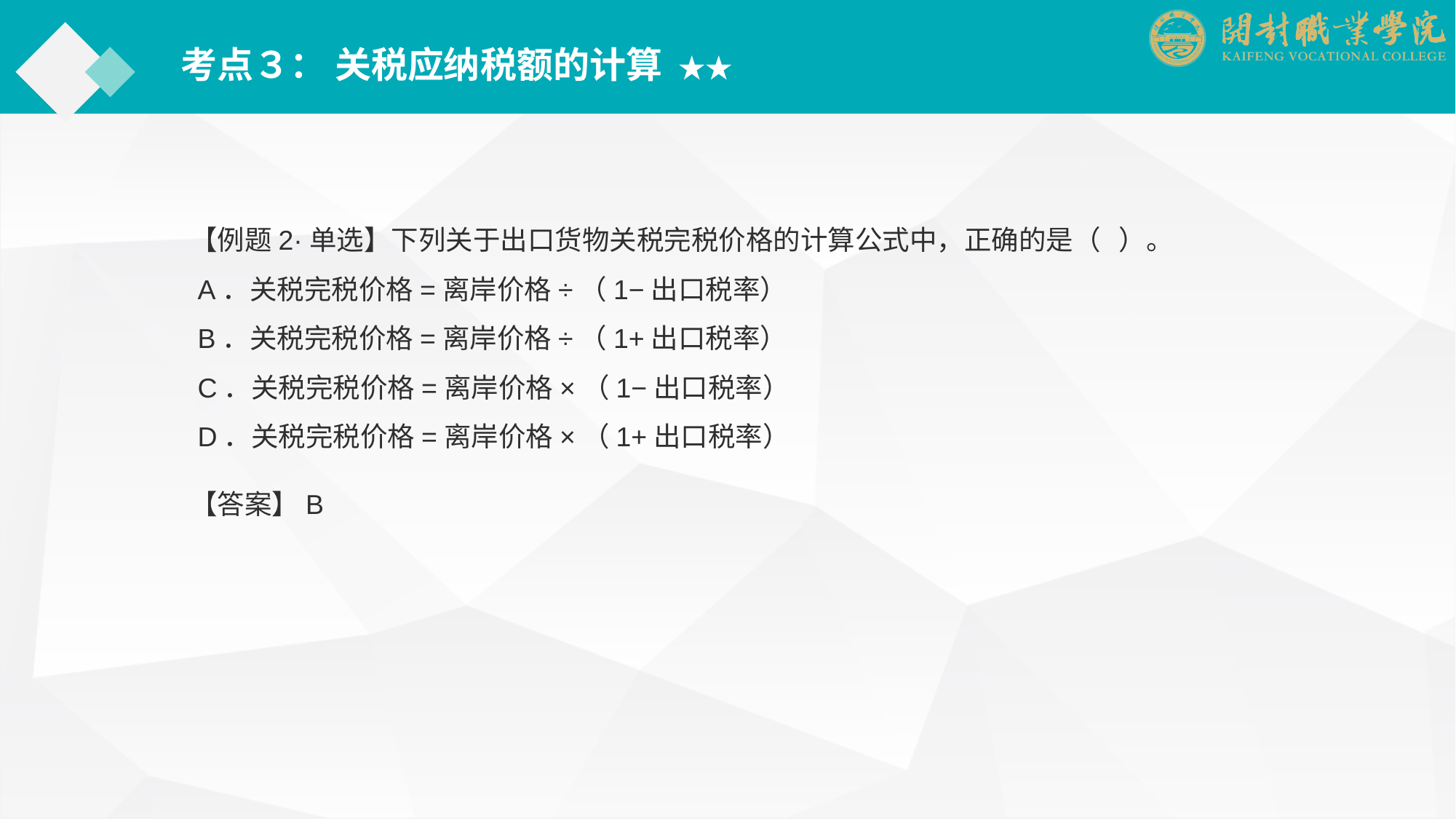

考点３： 关税应纳税额的计算  ★★
【例题2·单选】下列关于出口货物关税完税价格的计算公式中，正确的是（   ）。
 A．关税完税价格=离岸价格÷（1−出口税率）
 B．关税完税价格=离岸价格÷（1+出口税率）
 C．关税完税价格=离岸价格×（1−出口税率）
 D．关税完税价格=离岸价格×（1+出口税率）
【答案】B